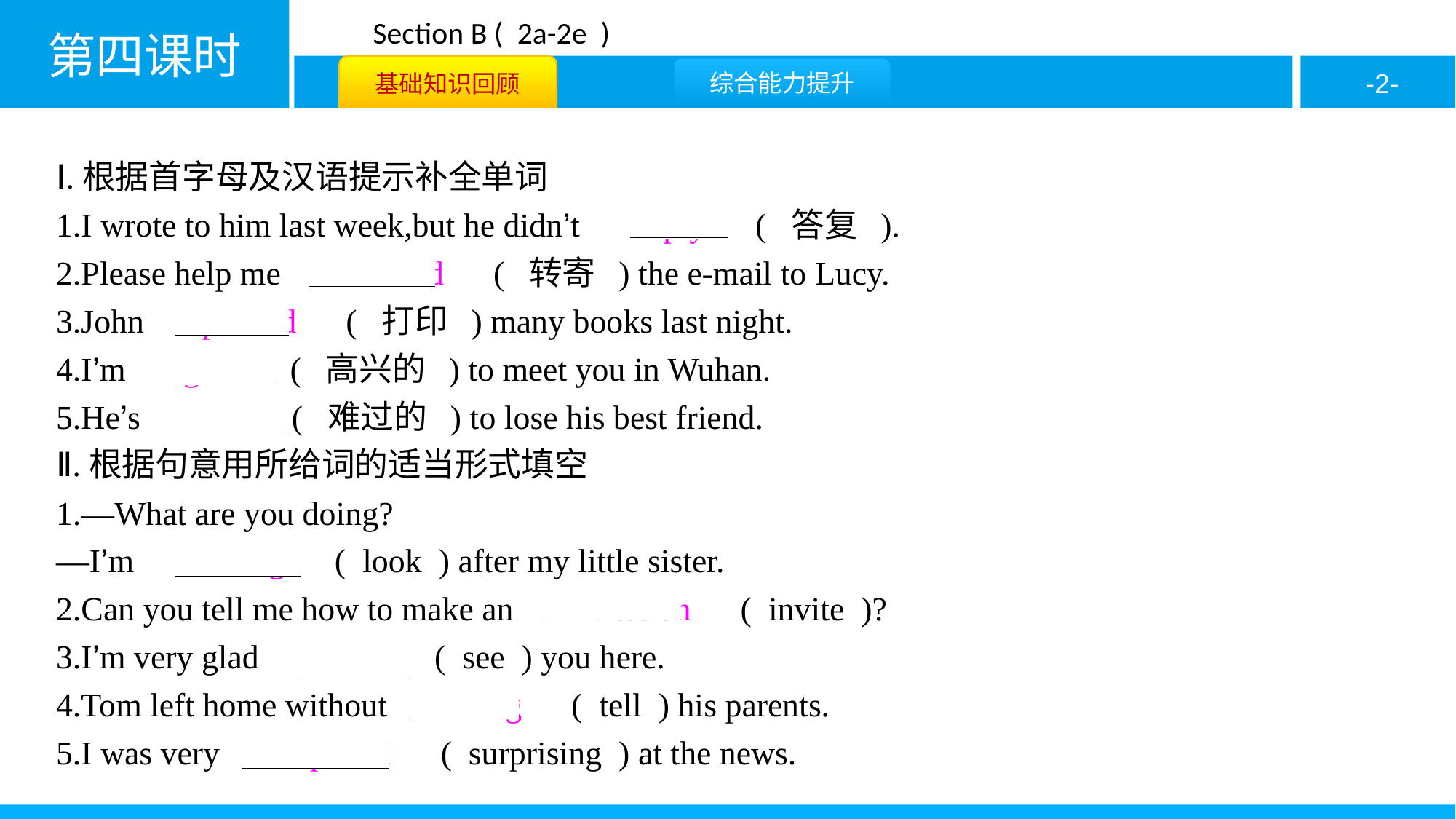

Ⅰ.根据首字母及汉语提示补全单词
1.I wrote to him last week,but he didn’t 　reply　(  答复  ).
2.Please help me 　forward　(  转寄  ) the e-mail to Lucy.
3.John 　printed　(  打印  ) many books last night.
4.I’m 　glad　(  高兴的  ) to meet you in Wuhan.
5.He’s 　sad　(  难过的  ) to lose his best friend.
Ⅱ.根据句意用所给词的适当形式填空
1.—What are you doing?
—I’m　looking　(  look  ) after my little sister.
2.Can you tell me how to make an　invitation　(  invite  )?
3.I’m very glad　to see　(  see  ) you here.
4.Tom left home without　telling　(  tell  ) his parents.
5.I was very　surprised　(  surprising  ) at the news.